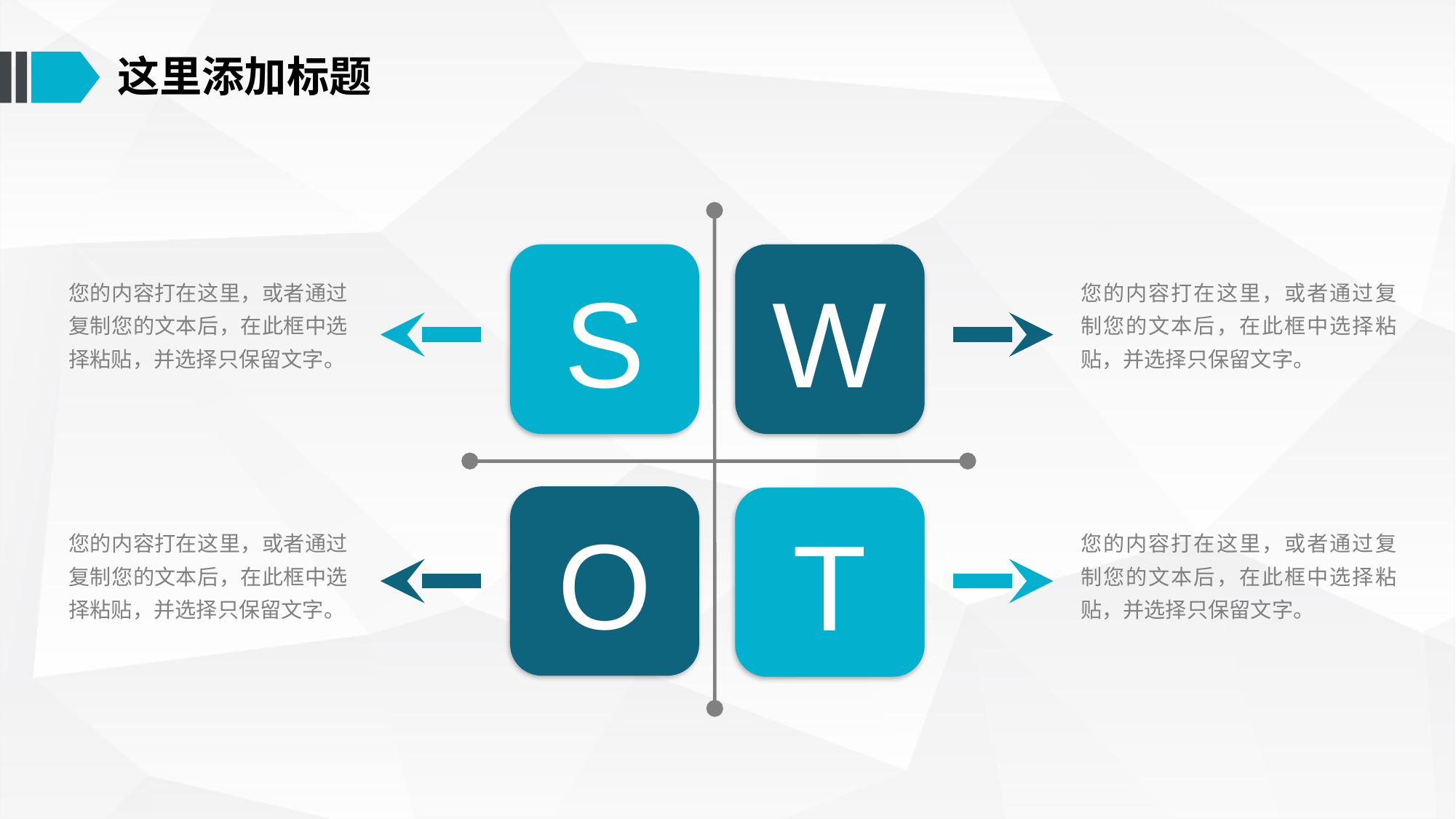

这里添加标题

S
W
您的内容打在这里，或者通过复制您的文本后，在此框中选择粘贴，并选择只保留文字。
您的内容打在这里，或者通过复制您的文本后，在此框中选择粘贴，并选择只保留文字。
O
您的内容打在这里，或者通过复制您的文本后，在此框中选择粘贴，并选择只保留文字。
T
您的内容打在这里，或者通过复制您的文本后，在此框中选择粘贴，并选择只保留文字。